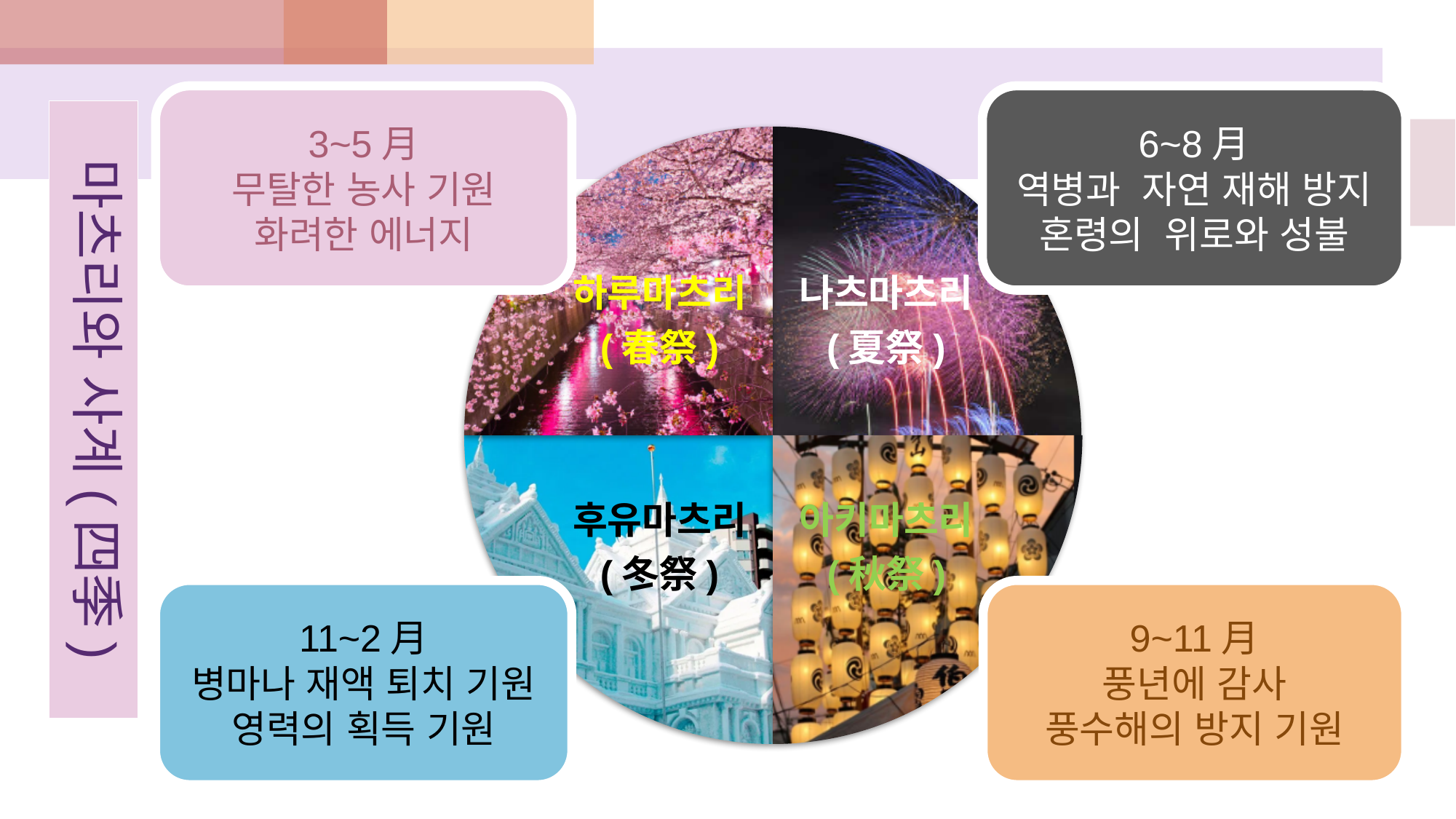

3~5月
무탈한 농사 기원
화려한 에너지
하루마츠리
(春祭)
6~8月
역병과  자연 재해 방지
혼령의  위로와 성불
나츠마츠리
(夏祭)
마츠리와 사계(四季)
후유마츠리
(冬祭)
11~2月
병마나 재액 퇴치 기원
영력의 획득 기원
아키마츠리
(秋祭)
9~11月
풍년에 감사
풍수해의 방지 기원